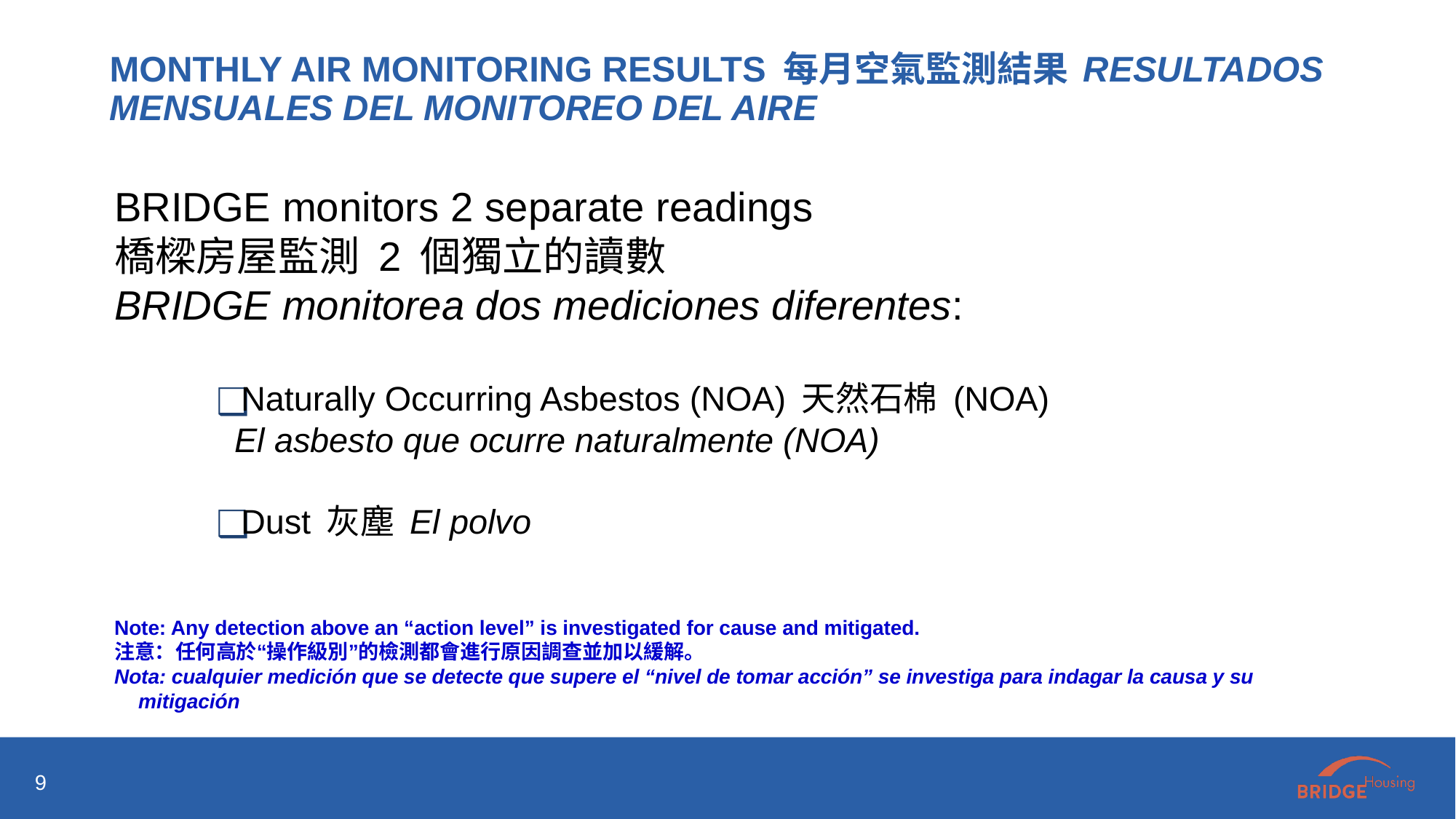

# MONTHLY AIR MONITORING RESULTS 每月空氣監測結果 RESULTADOS MENSUALES DEL MONITOREO DEL AIRE
BRIDGE monitors 2 separate readings
橋樑房屋監測 2 個獨立的讀數
BRIDGE monitorea dos mediciones diferentes:

Naturally Occurring Asbestos (NOA) 天然石棉 (NOA)
El asbesto que ocurre naturalmente (NOA)

Dust 灰塵 El polvo

Note: Any detection above an “action level” is investigated for cause and mitigated.
注意：任何高於“操作級別”的檢測都會進行原因調查並加以緩解。
Nota: cualquier medición que se detecte que supere el “nivel de tomar acción” se investiga para indagar la causa y su mitigación